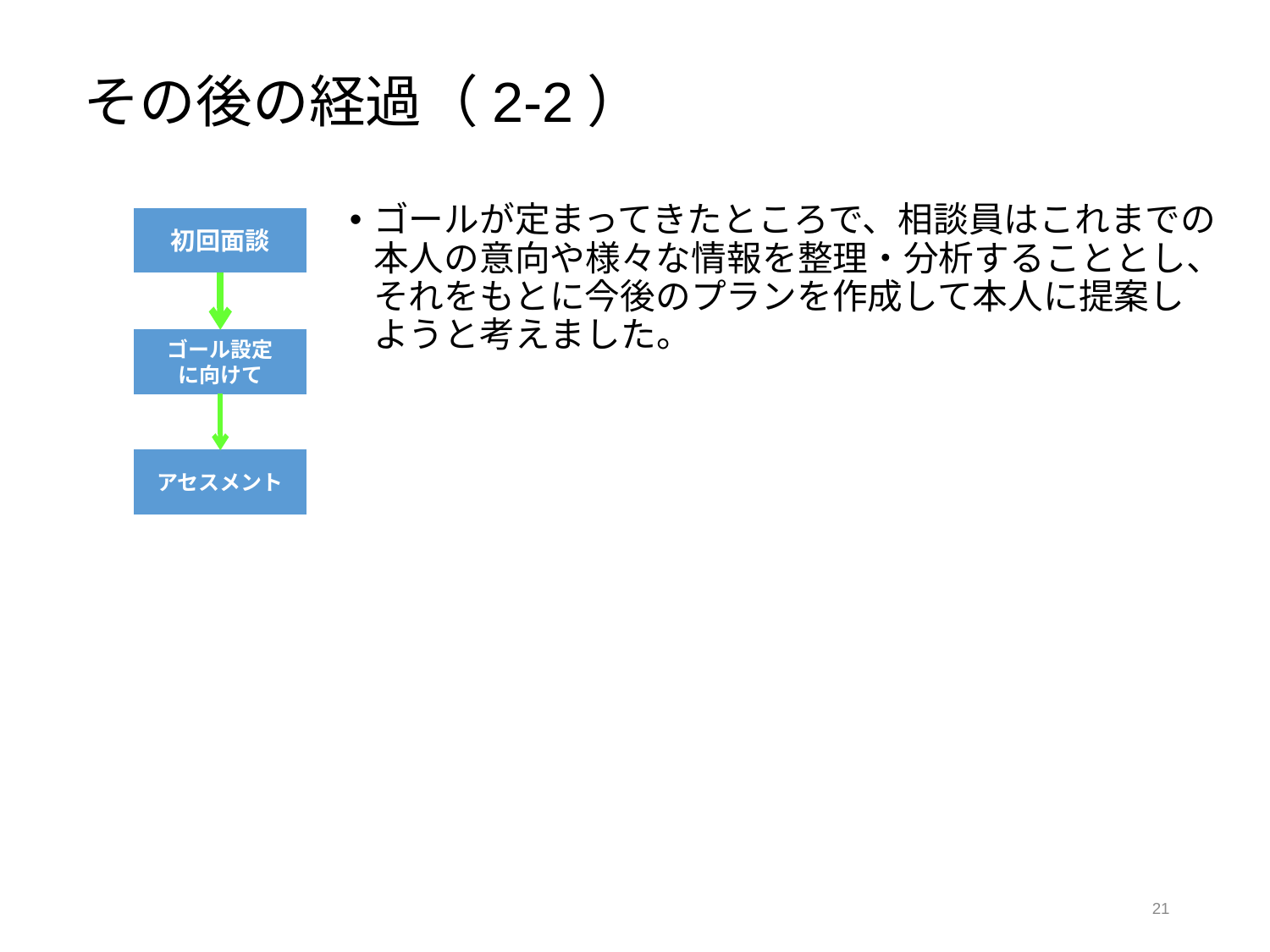

# その後の経過（2-2）
ゴールが定まってきたところで、相談員はこれまでの本人の意向や様々な情報を整理・分析することとし、それをもとに今後のプランを作成して本人に提案しようと考えました。

初回面談
ゴール設定
に向けて
アセスメント
21